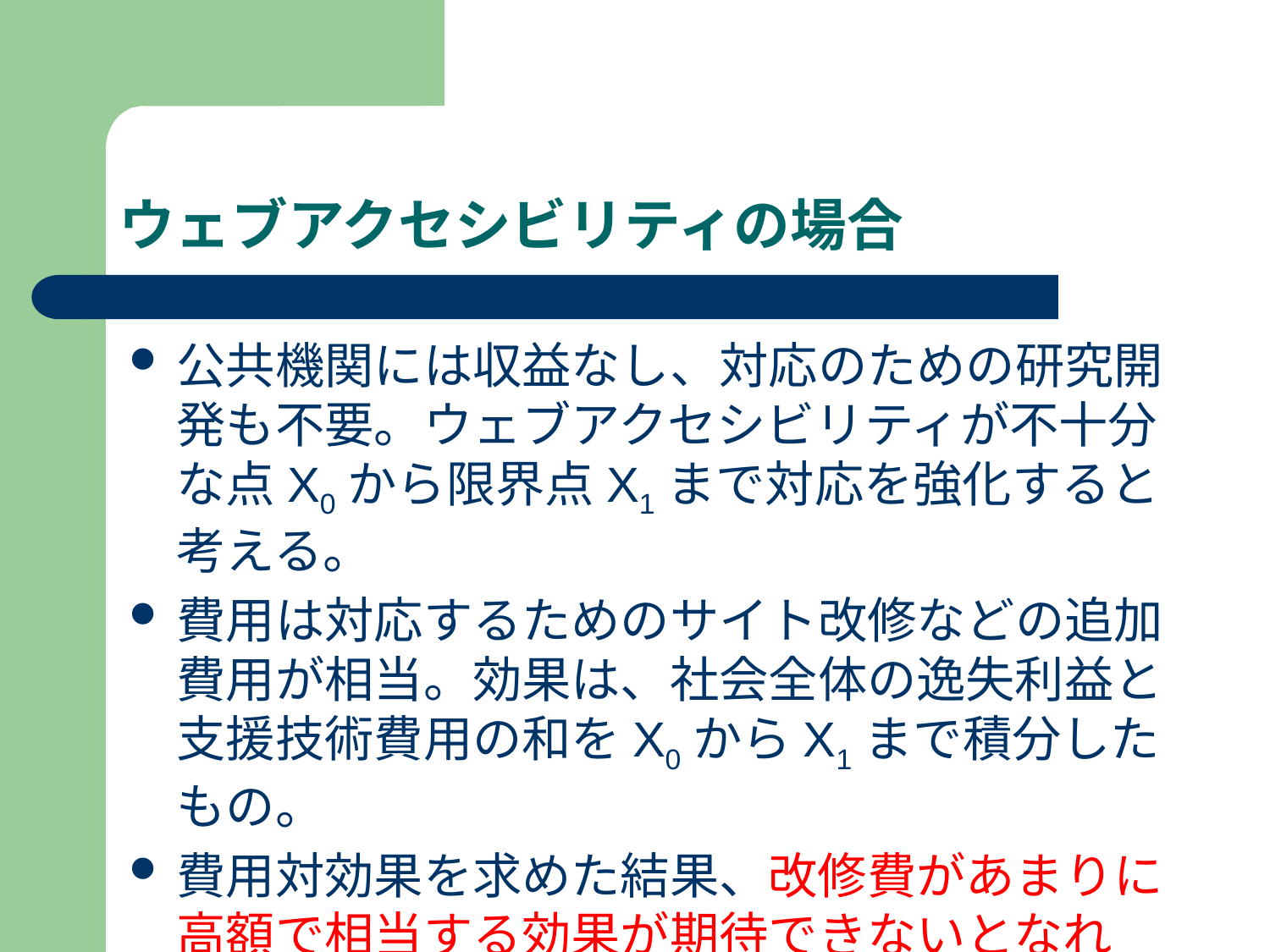

# ウェブアクセシビリティの場合
公共機関には収益なし、対応のための研究開発も不要。ウェブアクセシビリティが不十分な点X0から限界点X1まで対応を強化すると考える。
費用は対応するためのサイト改修などの追加費用が相当。効果は、社会全体の逸失利益と支援技術費用の和をX0からX1まで積分したもの。
費用対効果を求めた結果、改修費があまりに高額で相当する効果が期待できないとなれば、「実施に伴う負担が過重」と判断される余地。